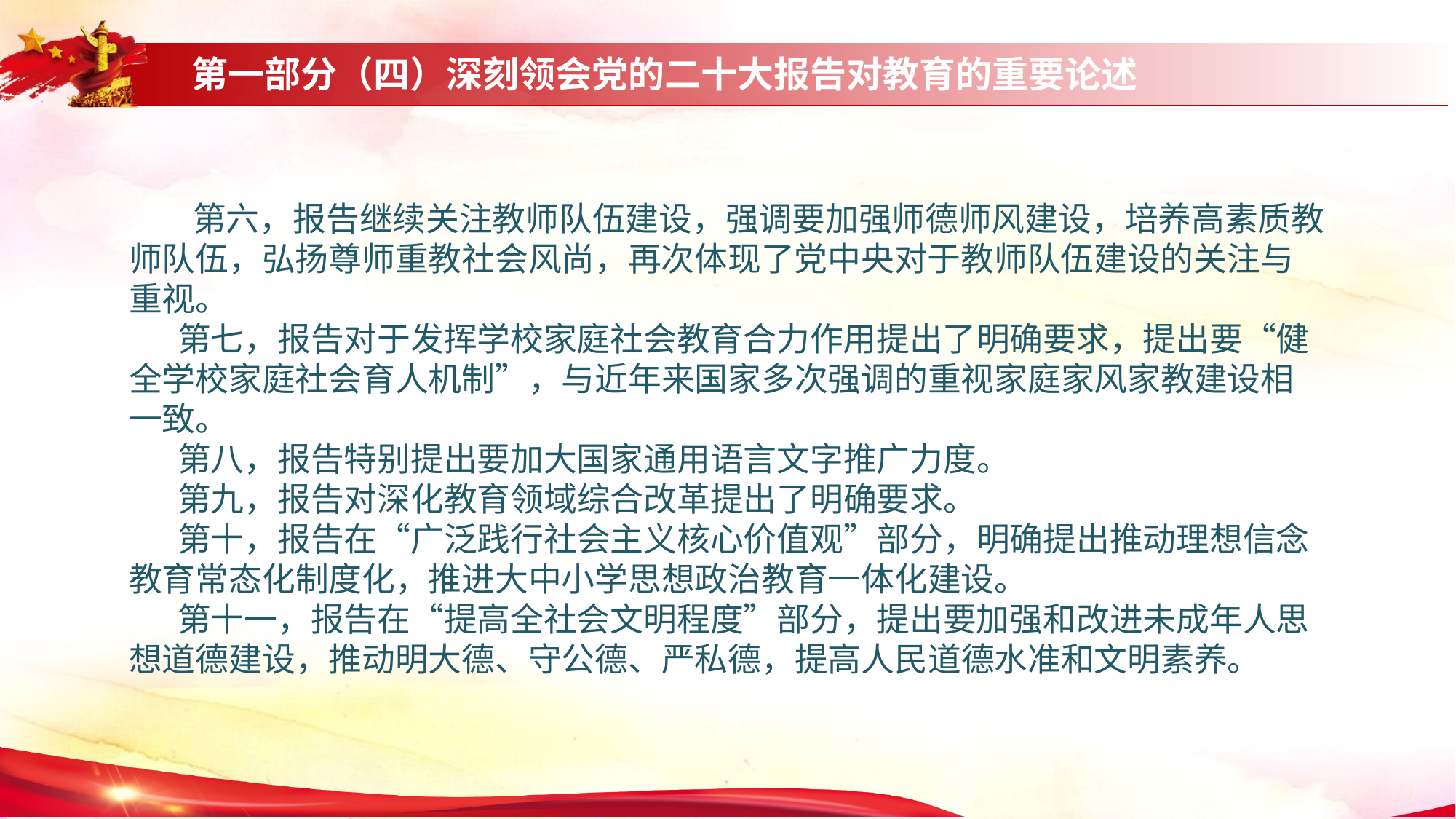

第一部分（四）深刻领会党的二十大报告对教育的重要论述
 第六，报告继续关注教师队伍建设，强调要加强师德师风建设，培养高素质教师队伍，弘扬尊师重教社会风尚，再次体现了党中央对于教师队伍建设的关注与重视。
第七，报告对于发挥学校家庭社会教育合力作用提出了明确要求，提出要“健全学校家庭社会育人机制”，与近年来国家多次强调的重视家庭家风家教建设相一致。
第八，报告特别提出要加大国家通用语言文字推广力度。
第九，报告对深化教育领域综合改革提出了明确要求。
第十，报告在“广泛践行社会主义核心价值观”部分，明确提出推动理想信念教育常态化制度化，推进大中小学思想政治教育一体化建设。
第十一，报告在“提高全社会文明程度”部分，提出要加强和改进未成年人思想道德建设，推动明大德、守公德、严私德，提高人民道德水准和文明素养。